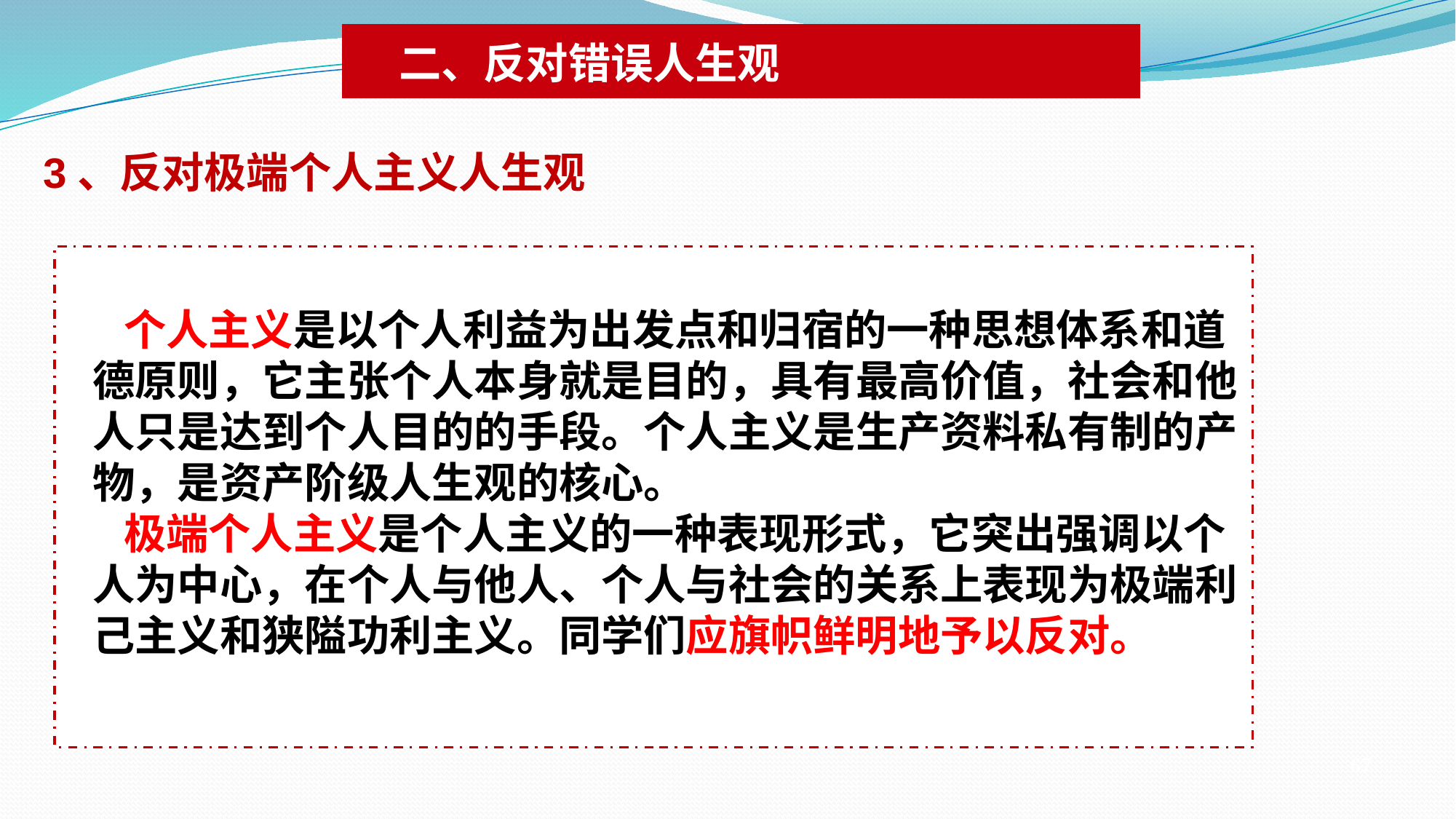

二、反对错误人生观
3、反对极端个人主义人生观

     个人主义是以个人利益为出发点和归宿的一种思想体系和道德原则，它主张个人本身就是目的，具有最高价值，社会和他人只是达到个人目的的手段。个人主义是生产资料私有制的产物，是资产阶级人生观的核心。
     极端个人主义是个人主义的一种表现形式，它突出强调以个人为中心，在个人与他人、个人与社会的关系上表现为极端利己主义和狭隘功利主义。同学们应旗帜鲜明地予以反对。

67